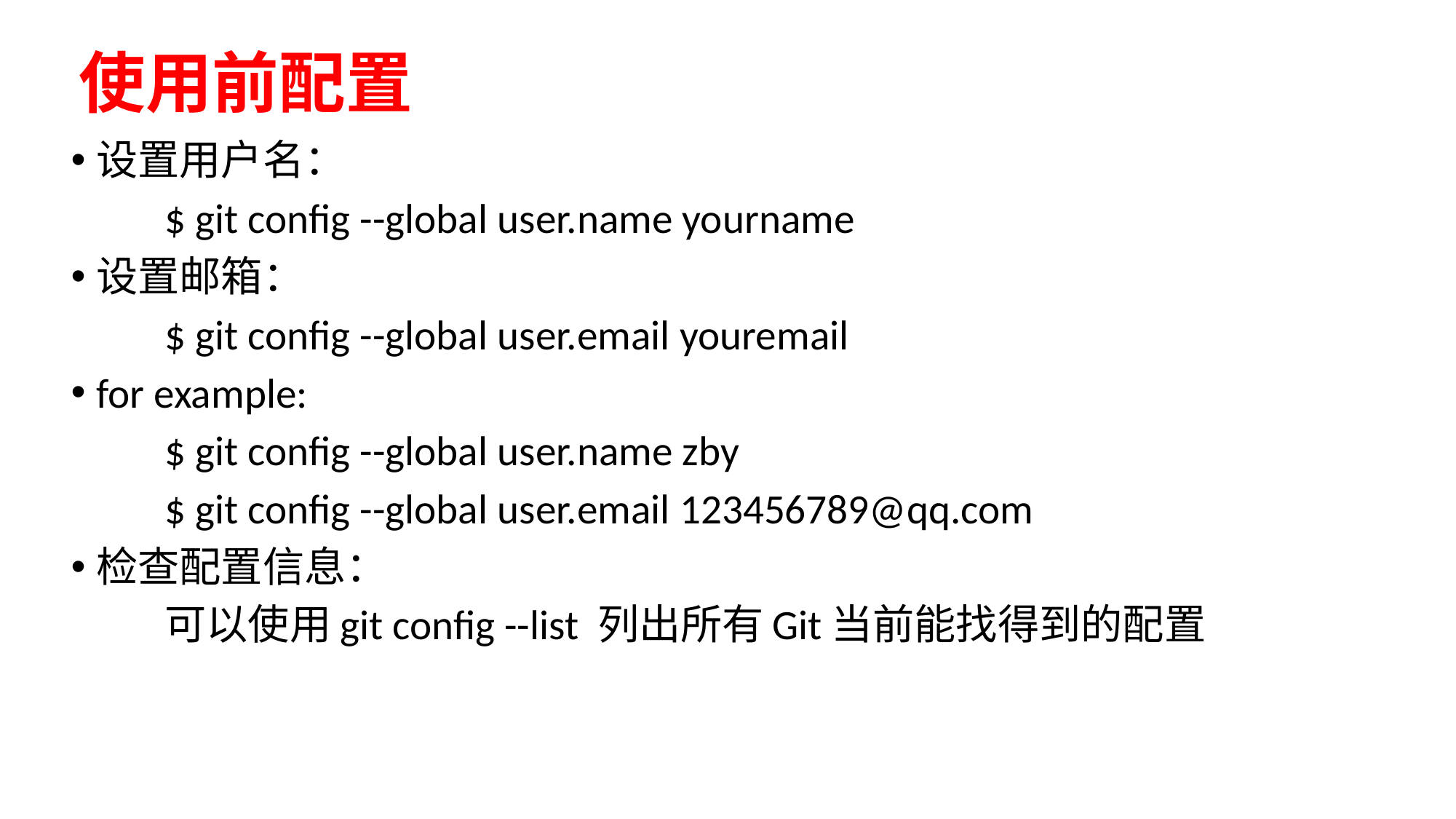

# 使用前配置
设置用户名：
	$ git config --global user.name yourname
设置邮箱：
	$ git config --global user.email youremail
for example:
	$ git config --global user.name zby
	$ git config --global user.email 123456789@qq.com
检查配置信息：
	可以使用git config --list 列出所有Git当前能找得到的配置